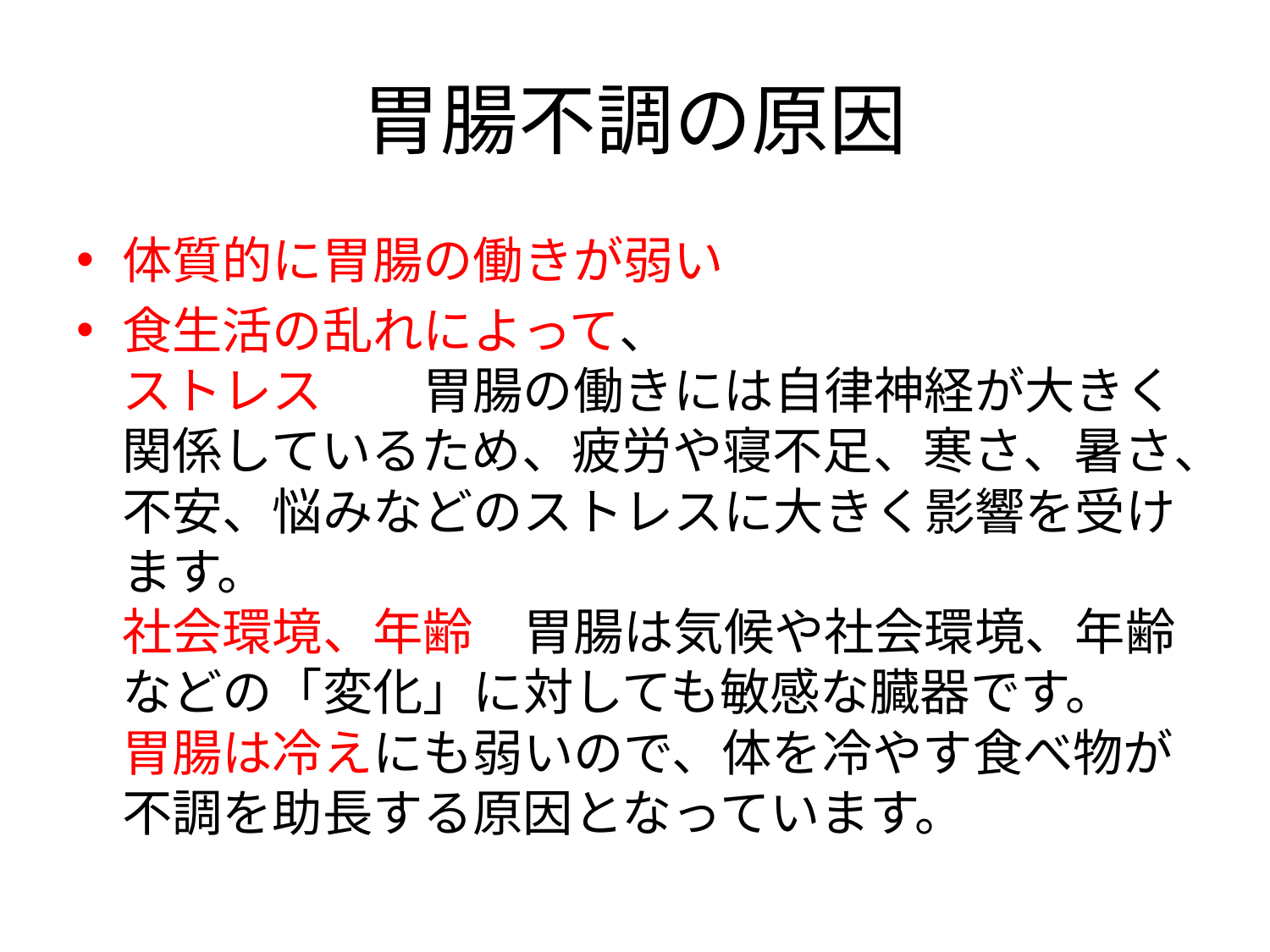

# 胃腸不調の原因
体質的に胃腸の働きが弱い
食生活の乱れによって、
ストレス　　胃腸の働きには自律神経が大きく関係しているため、疲労や寝不足、寒さ、暑さ、不安、悩みなどのストレスに大きく影響を受けます。
社会環境、年齢　胃腸は気候や社会環境、年齢などの「変化」に対しても敏感な臓器です。
胃腸は冷えにも弱いので、体を冷やす食べ物が不調を助長する原因となっています。